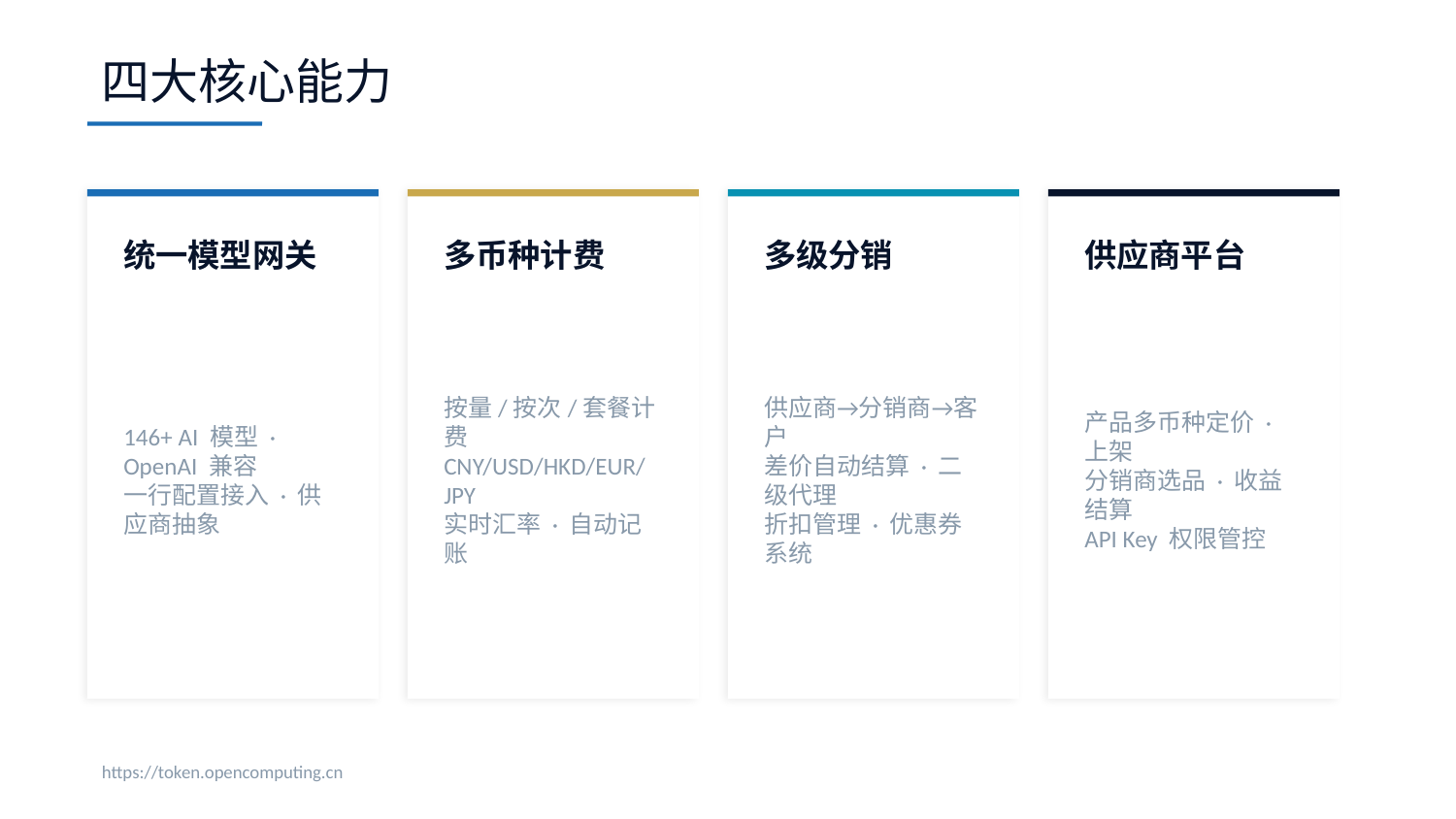

四大核心能力

统一模型网关
多币种计费
多级分销
供应商平台
146+ AI 模型 · OpenAI 兼容
一行配置接入 · 供应商抽象
按量/按次/套餐计费
CNY/USD/HKD/EUR/JPY
实时汇率 · 自动记账
供应商→分销商→客户
差价自动结算 · 二级代理
折扣管理 · 优惠券系统
产品多币种定价 · 上架
分销商选品 · 收益结算
API Key 权限管控
https://token.opencomputing.cn